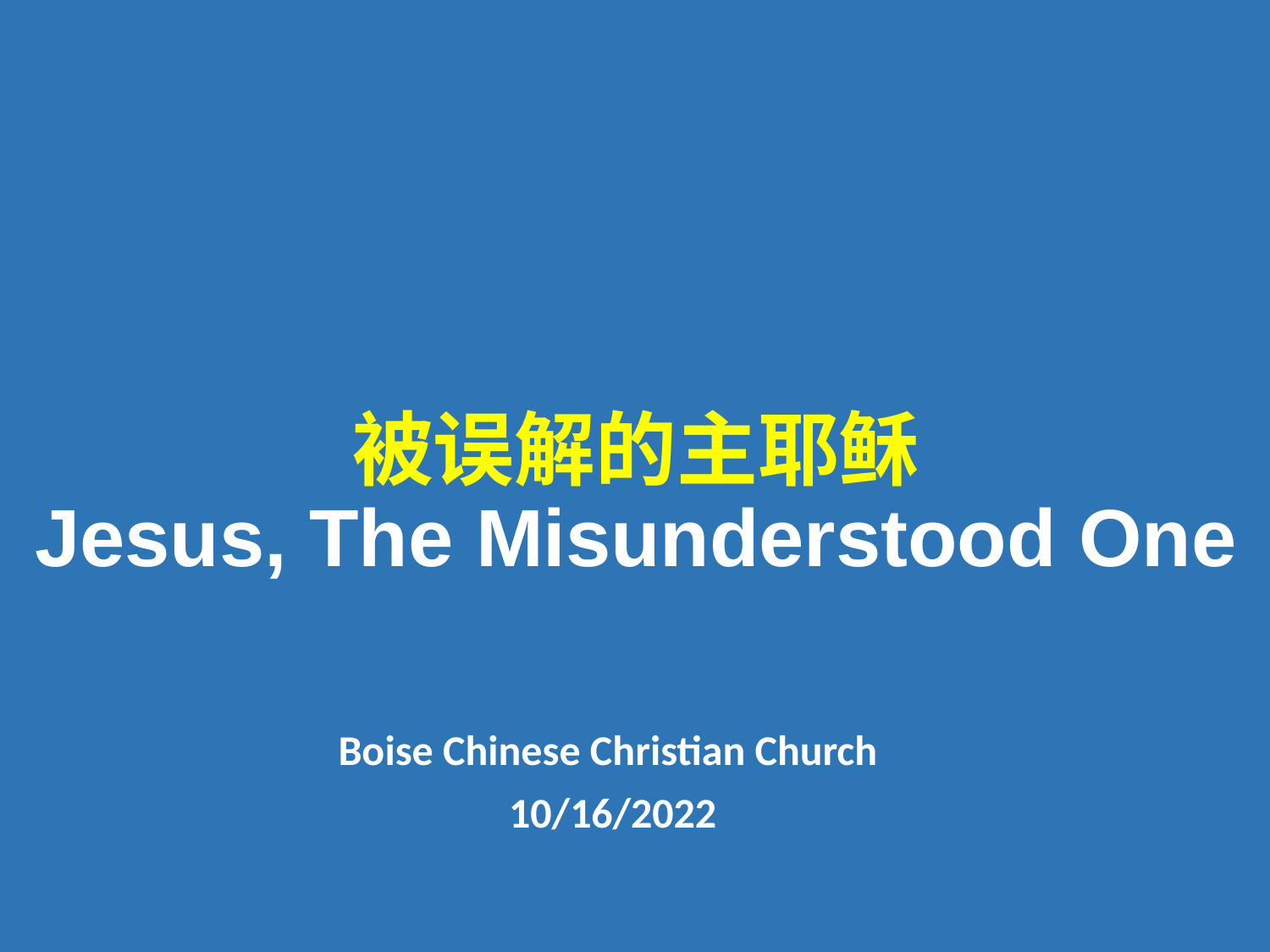

# 被误解的主耶稣 Jesus, The Misunderstood One
Boise Chinese Christian Church
10/16/2022